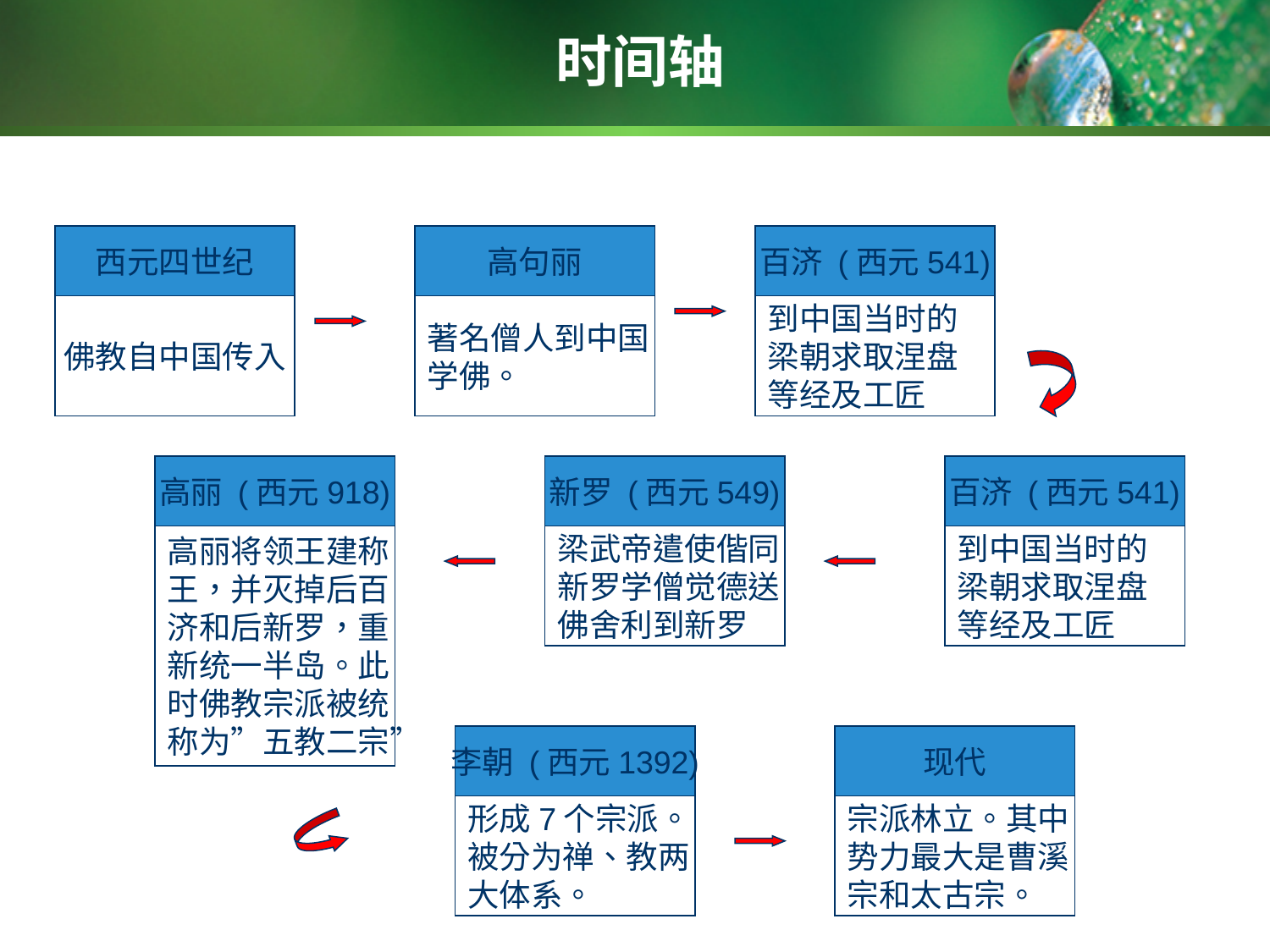

# 时间轴
西元四世纪
佛教自中国传入
高句丽
著名僧人到中国
学佛。
百济 (西元541)
到中国当时的
梁朝求取涅盘
等经及工匠

高丽 (西元918)
高丽将领王建称
王，并灭掉后百
济和后新罗，重
新统一半岛。此
时佛教宗派被统
称为”五教二宗”
新罗 (西元549)
梁武帝遣使偕同
新罗学僧觉德送
佛舍利到新罗
百济 (西元541)
到中国当时的
梁朝求取涅盘
等经及工匠

李朝 (西元1392)
形成7个宗派。
被分为禅、教两
大体系。
现代
宗派林立。其中
势力最大是曹溪
宗和太古宗。